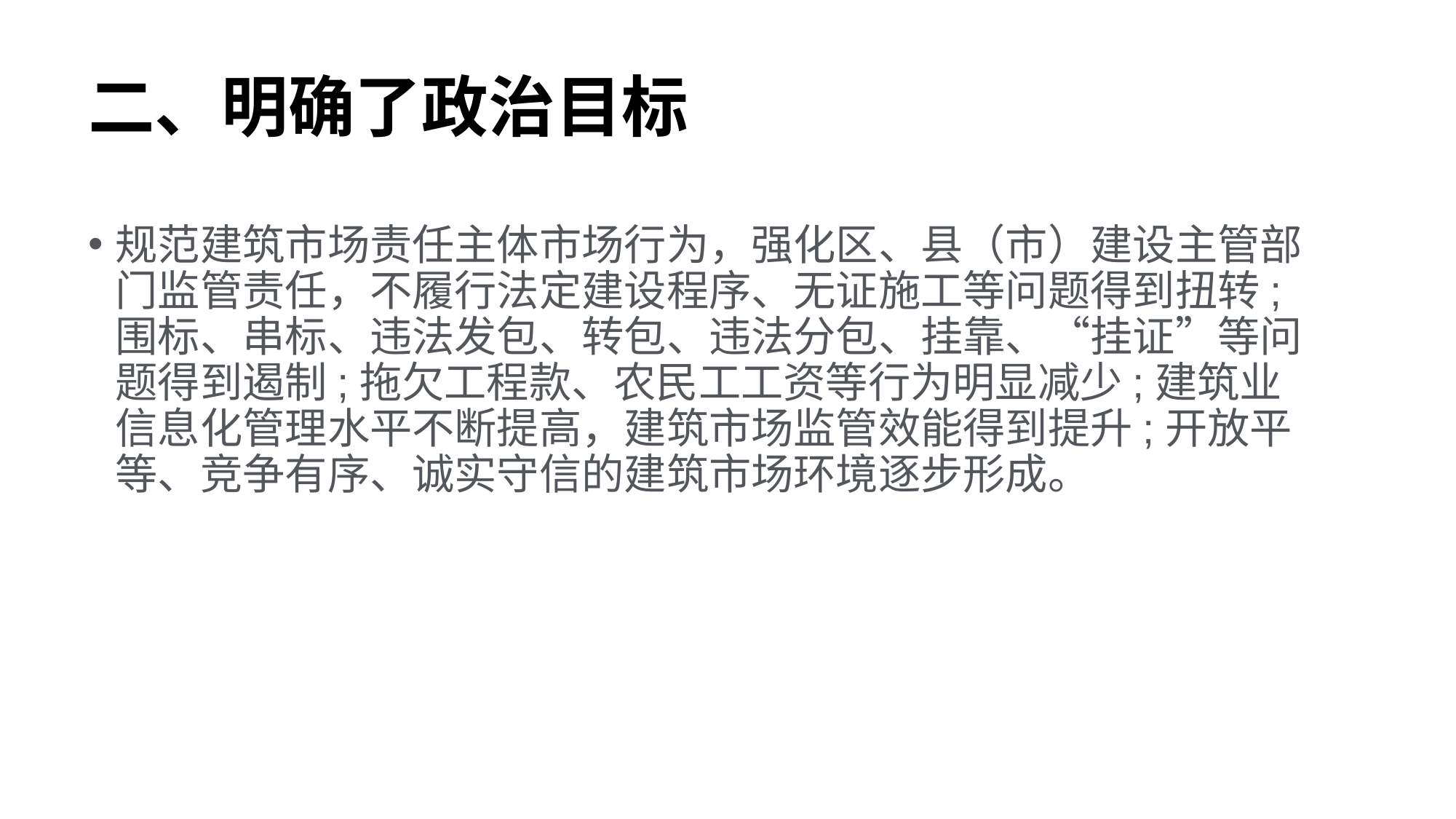

# 二、明确了政治目标
规范建筑市场责任主体市场行为，强化区、县（市）建设主管部门监管责任，不履行法定建设程序、无证施工等问题得到扭转;围标、串标、违法发包、转包、违法分包、挂靠、“挂证”等问题得到遏制;拖欠工程款、农民工工资等行为明显减少;建筑业信息化管理水平不断提高，建筑市场监管效能得到提升;开放平等、竞争有序、诚实守信的建筑市场环境逐步形成。